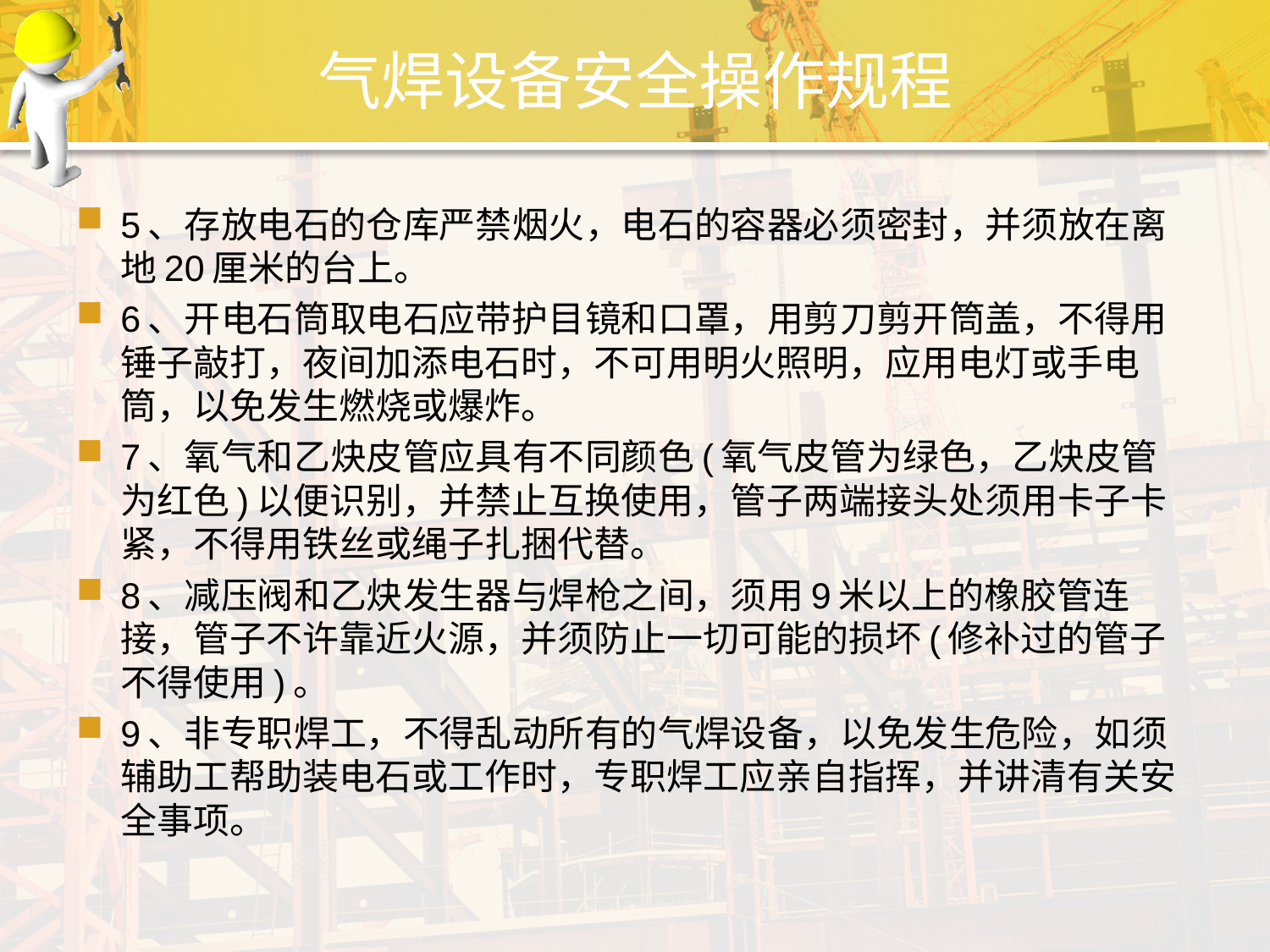

# 气焊设备安全操作规程
5、存放电石的仓库严禁烟火，电石的容器必须密封，并须放在离地20厘米的台上。
6、开电石筒取电石应带护目镜和口罩，用剪刀剪开筒盖，不得用锤子敲打，夜间加添电石时，不可用明火照明，应用电灯或手电筒，以免发生燃烧或爆炸。
7、氧气和乙炔皮管应具有不同颜色(氧气皮管为绿色，乙炔皮管为红色)以便识别，并禁止互换使用，管子两端接头处须用卡子卡紧，不得用铁丝或绳子扎捆代替。
8、减压阀和乙炔发生器与焊枪之间，须用9米以上的橡胶管连接，管子不许靠近火源，并须防止一切可能的损坏(修补过的管子不得使用)。
9、非专职焊工，不得乱动所有的气焊设备，以免发生危险，如须辅助工帮助装电石或工作时，专职焊工应亲自指挥，并讲清有关安全事项。